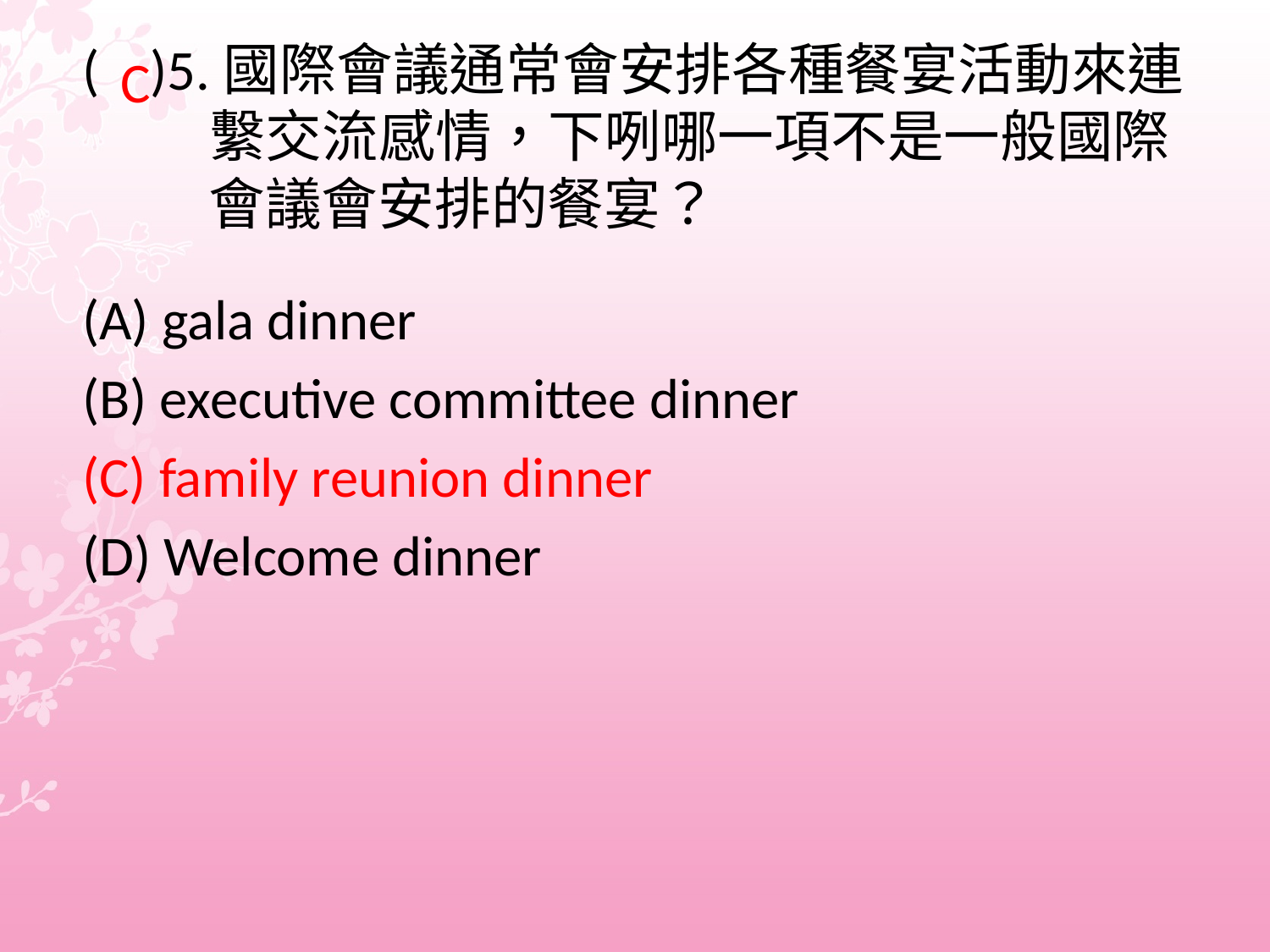

C

(A) gala dinner
(B) executive committee dinner
(C) family reunion dinner
(D) Welcome dinner

# (    )5.國際會議通常會安排各種餐宴活動來連 繫交流感情，下咧哪一項不是一般國際 會議會安排的餐宴？